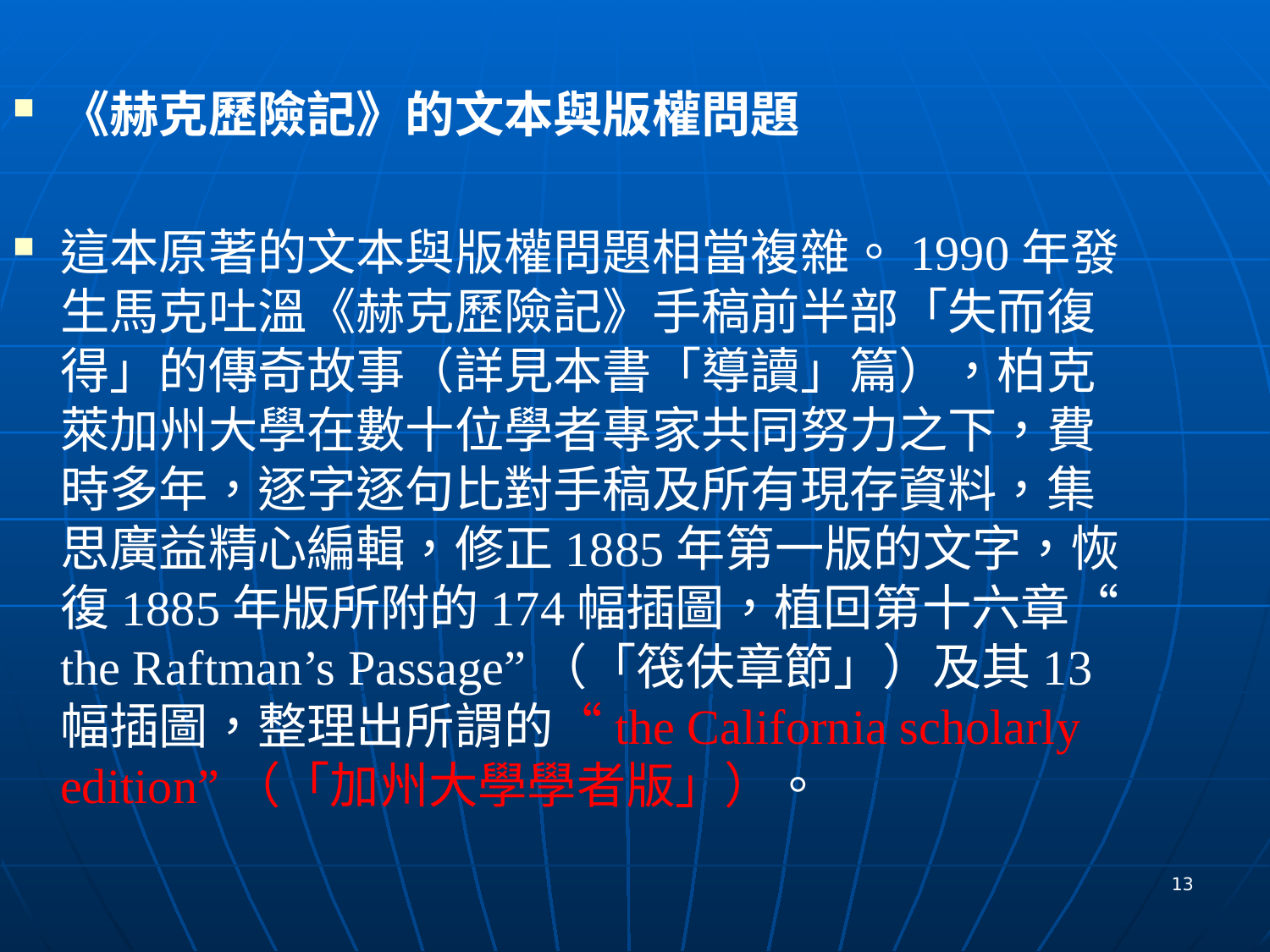

《赫克歷險記》的文本與版權問題

這本原著的文本與版權問題相當複雜。1990年發生馬克吐溫《赫克歷險記》手稿前半部「失而復得」的傳奇故事（詳見本書「導讀」篇），柏克萊加州大學在數十位學者專家共同努力之下，費時多年，逐字逐句比對手稿及所有現存資料，集思廣益精心編輯，修正1885年第一版的文字，恢復1885年版所附的174幅插圖，植回第十六章“the Raftman’s Passage”（「筏伕章節」）及其13幅插圖，整理出所謂的“the California scholarly edition”（「加州大學學者版」）。

13